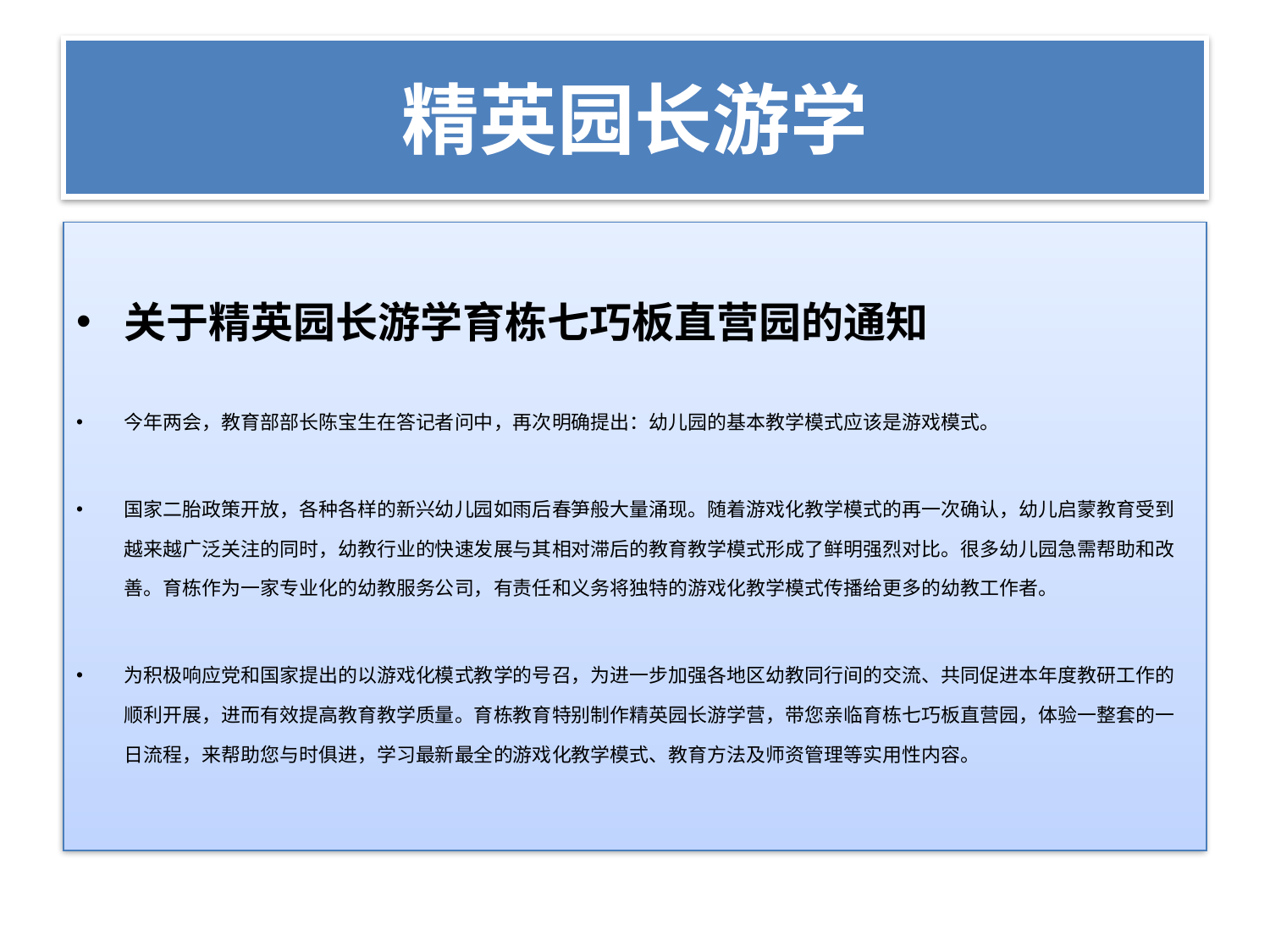

# 精英园长游学

关于精英园长游学育栋七巧板直营园的通知

今年两会，教育部部长陈宝生在答记者问中，再次明确提出：幼儿园的基本教学模式应该是游戏模式。

国家二胎政策开放，各种各样的新兴幼儿园如雨后春笋般大量涌现。随着游戏化教学模式的再一次确认，幼儿启蒙教育受到越来越广泛关注的同时，幼教行业的快速发展与其相对滞后的教育教学模式形成了鲜明强烈对比。很多幼儿园急需帮助和改善。育栋作为一家专业化的幼教服务公司，有责任和义务将独特的游戏化教学模式传播给更多的幼教工作者。

为积极响应党和国家提出的以游戏化模式教学的号召，为进一步加强各地区幼教同行间的交流、共同促进本年度教研工作的顺利开展，进而有效提高教育教学质量。育栋教育特别制作精英园长游学营，带您亲临育栋七巧板直营园，体验一整套的一日流程，来帮助您与时俱进，学习最新最全的游戏化教学模式、教育方法及师资管理等实用性内容。